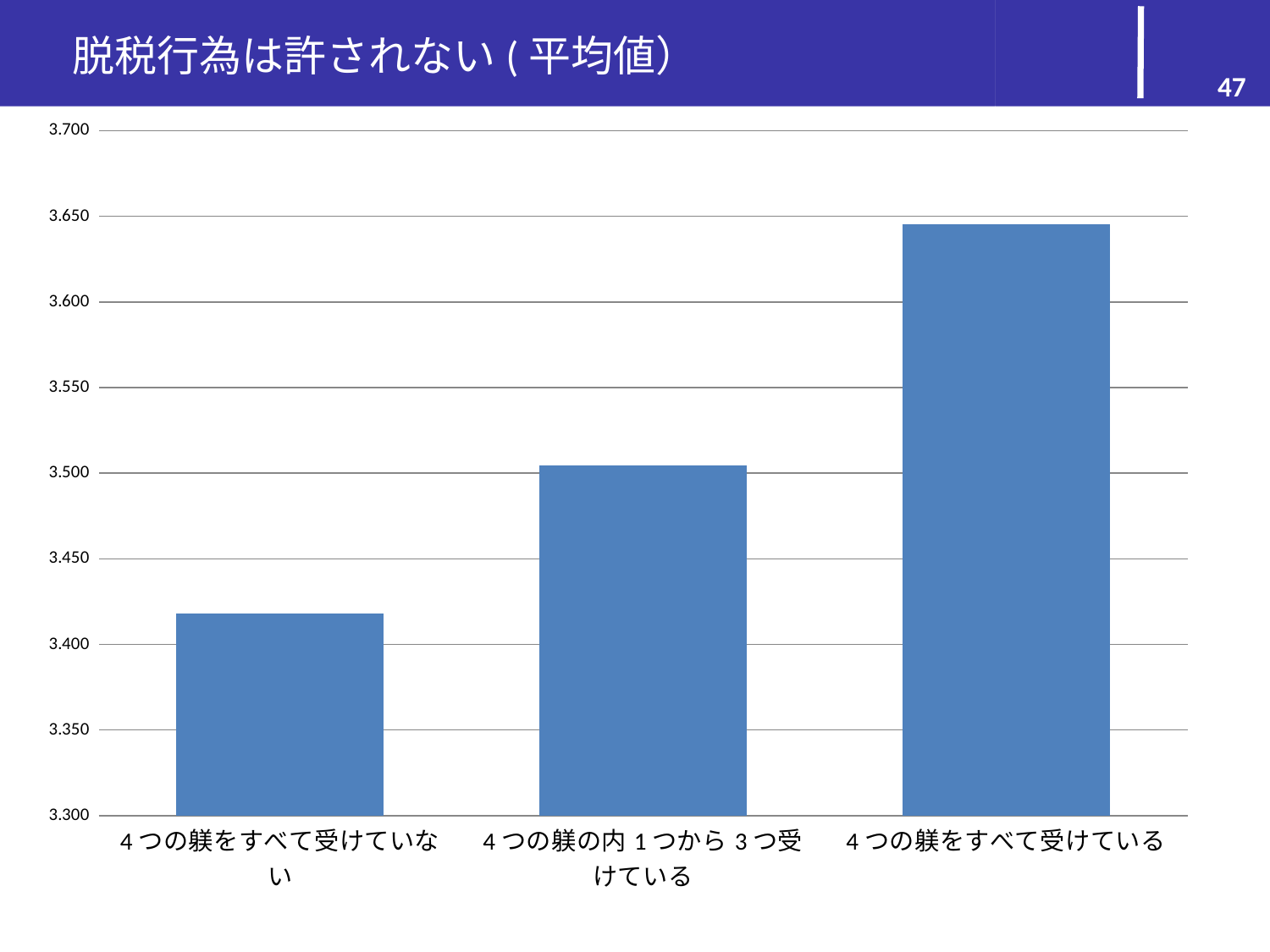

# 脱税行為は許されない(平均値）
47

### Chart

| Category |  |
|---|---|
| 4つの躾をすべて受けていない | 3.418261231281198 |
| 4つの躾の内1つから3つ受けている | 3.504701553556828 |
| 4つの躾をすべて受けている | 3.6455186304128904 |